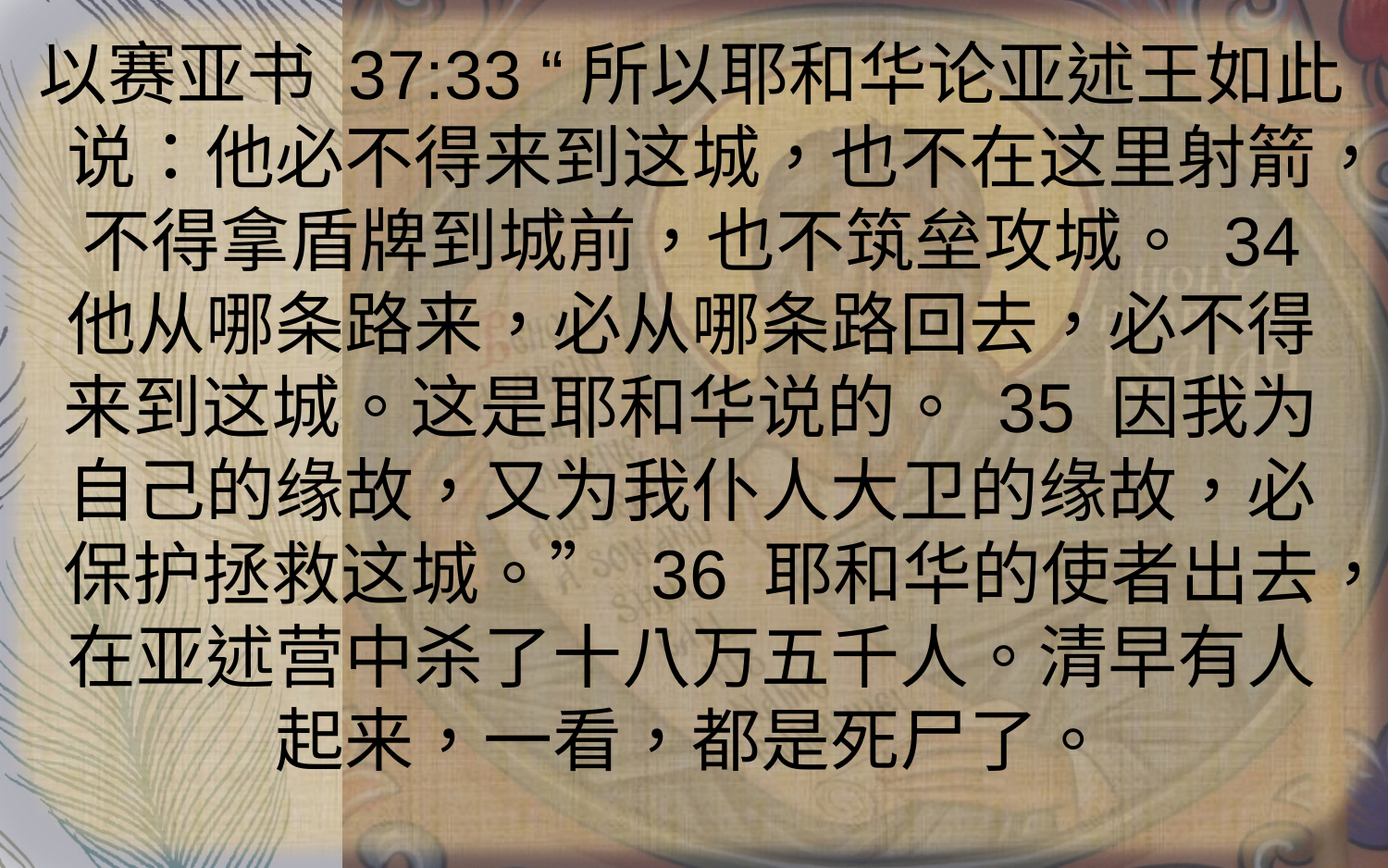

以赛亚书 37:33 “所以耶和华论亚述王如此说：他必不得来到这城，也不在这里射箭，不得拿盾牌到城前，也不筑垒攻城。 34 他从哪条路来，必从哪条路回去，必不得来到这城。这是耶和华说的。 35 因我为自己的缘故，又为我仆人大卫的缘故，必保护拯救这城。” 36 耶和华的使者出去，在亚述营中杀了十八万五千人。清早有人起来，一看，都是死尸了。